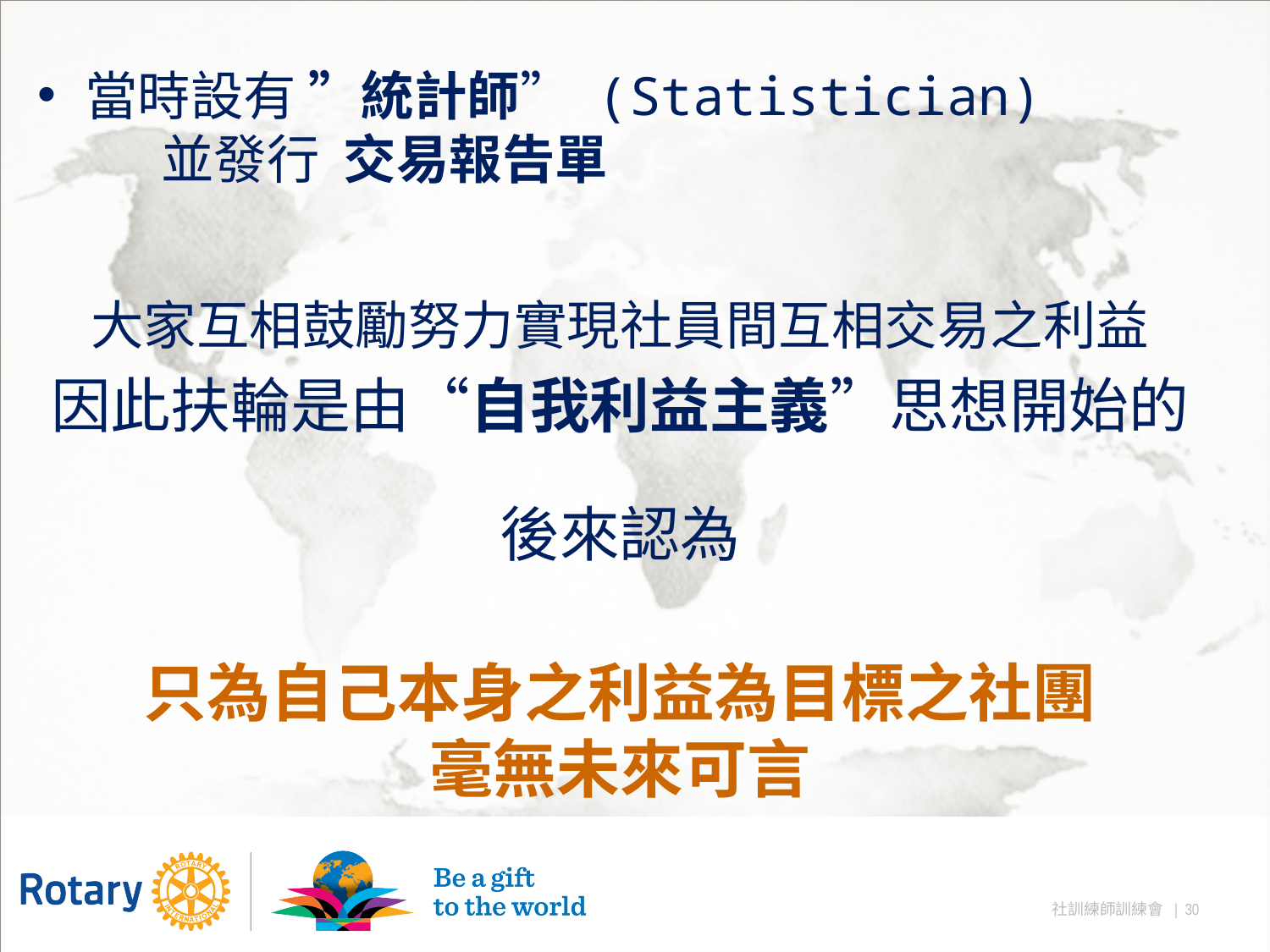

#
當時設有 ”統計師” (Statistician)
  並發行  交易報告單
大家互相鼓勵努力實現社員間互相交易之利益
因此扶輪是由“自我利益主義”思想開始的
後來認為
只為自己本身之利益為目標之社團
毫無未來可言